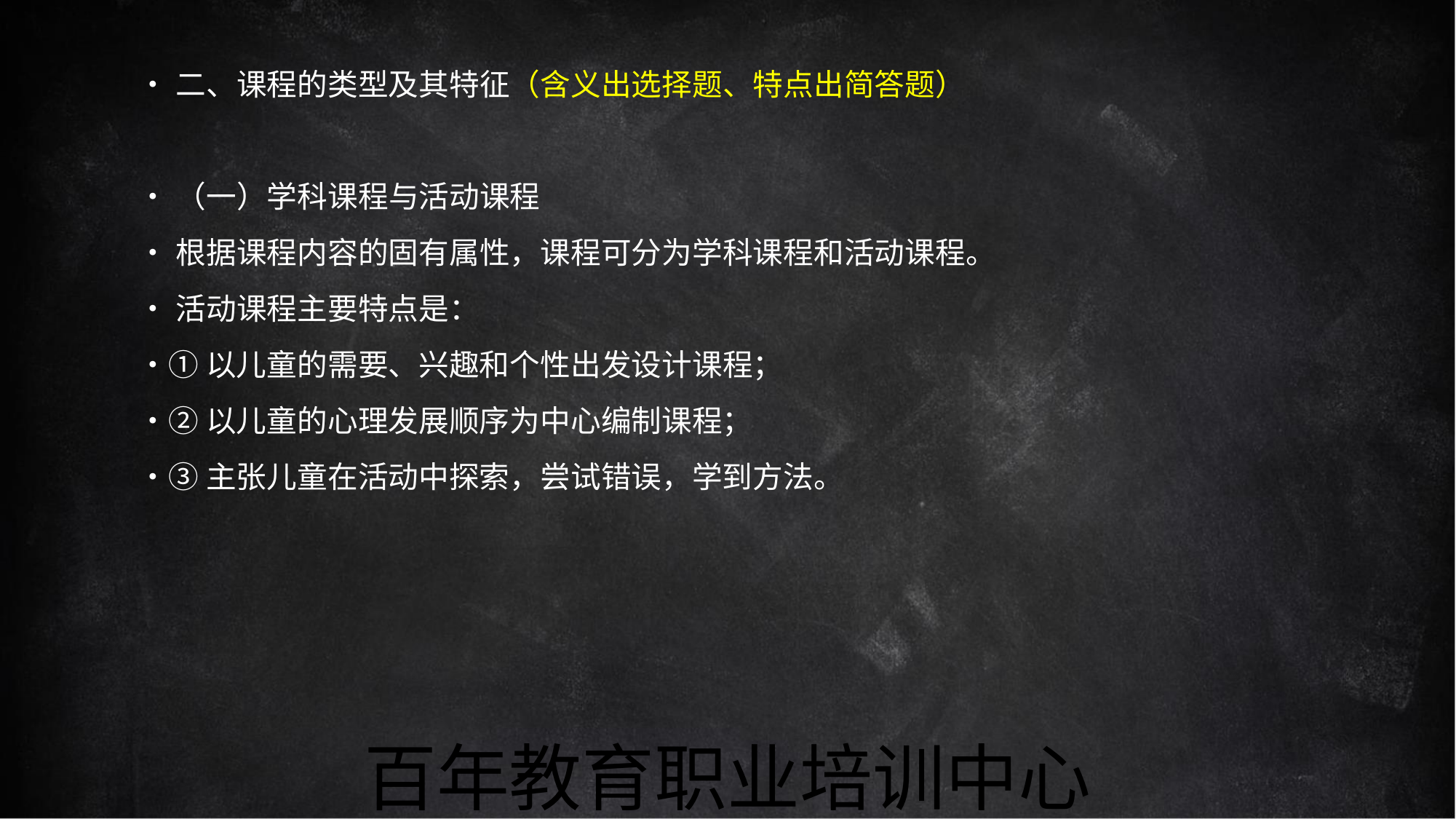

•二、课程的类型及其特征（含义出选择题、特点出简答题）
•（一）学科课程与活动课程
•根据课程内容的固有属性，课程可分为学科课程和活动课程。
•活动课程主要特点是：
•①以儿童的需要、兴趣和个性出发设计课程；
•②以儿童的心理发展顺序为中心编制课程；
•③主张儿童在活动中探索，尝试错误，学到方法。
百年教育职业培训中心